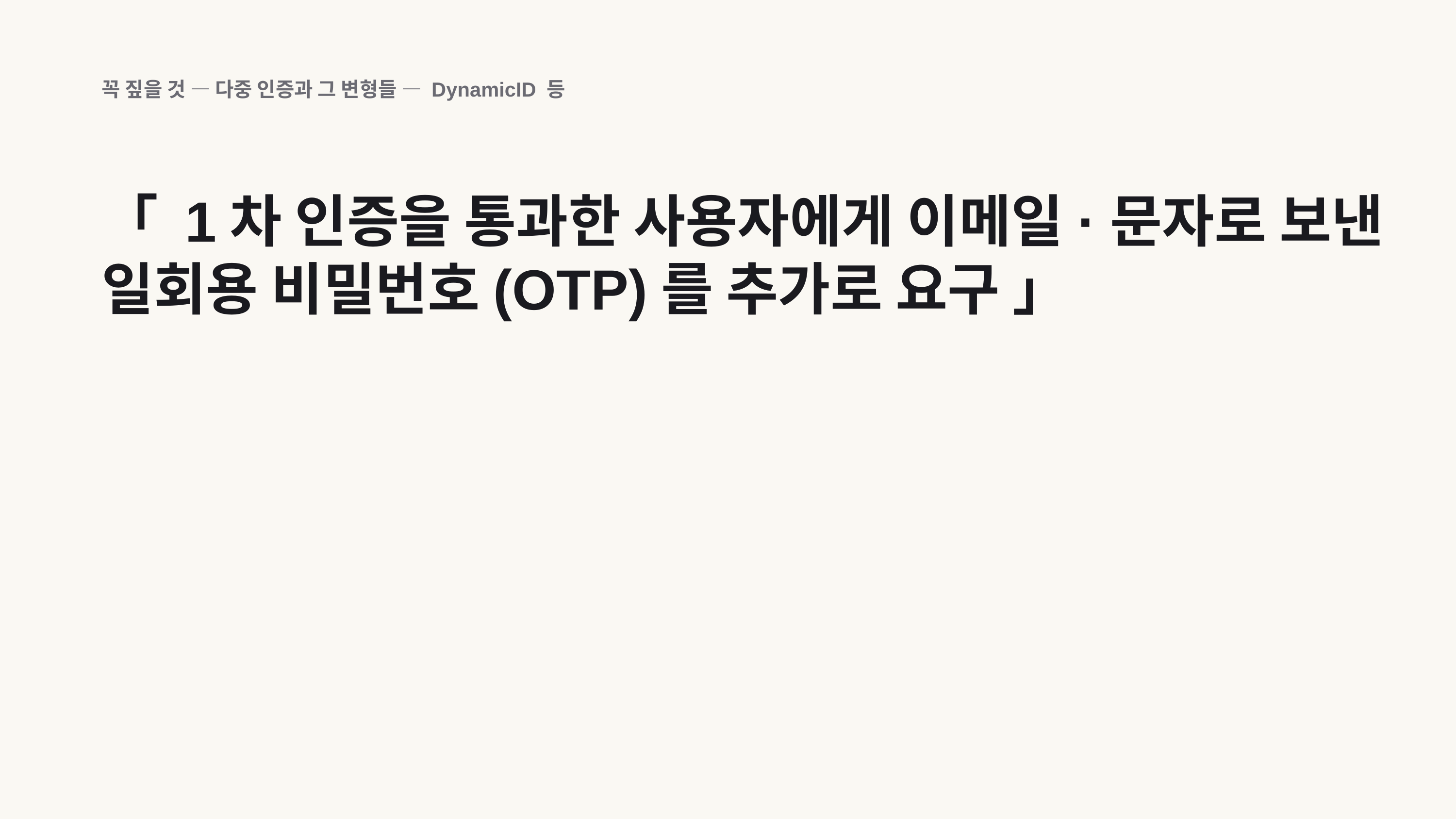

꼭 짚을 것 — 다중 인증과 그 변형들 — DynamicID 등
「 1차 인증을 통과한 사용자에게 이메일·문자로 보낸 일회용 비밀번호(OTP)를 추가로 요구 」